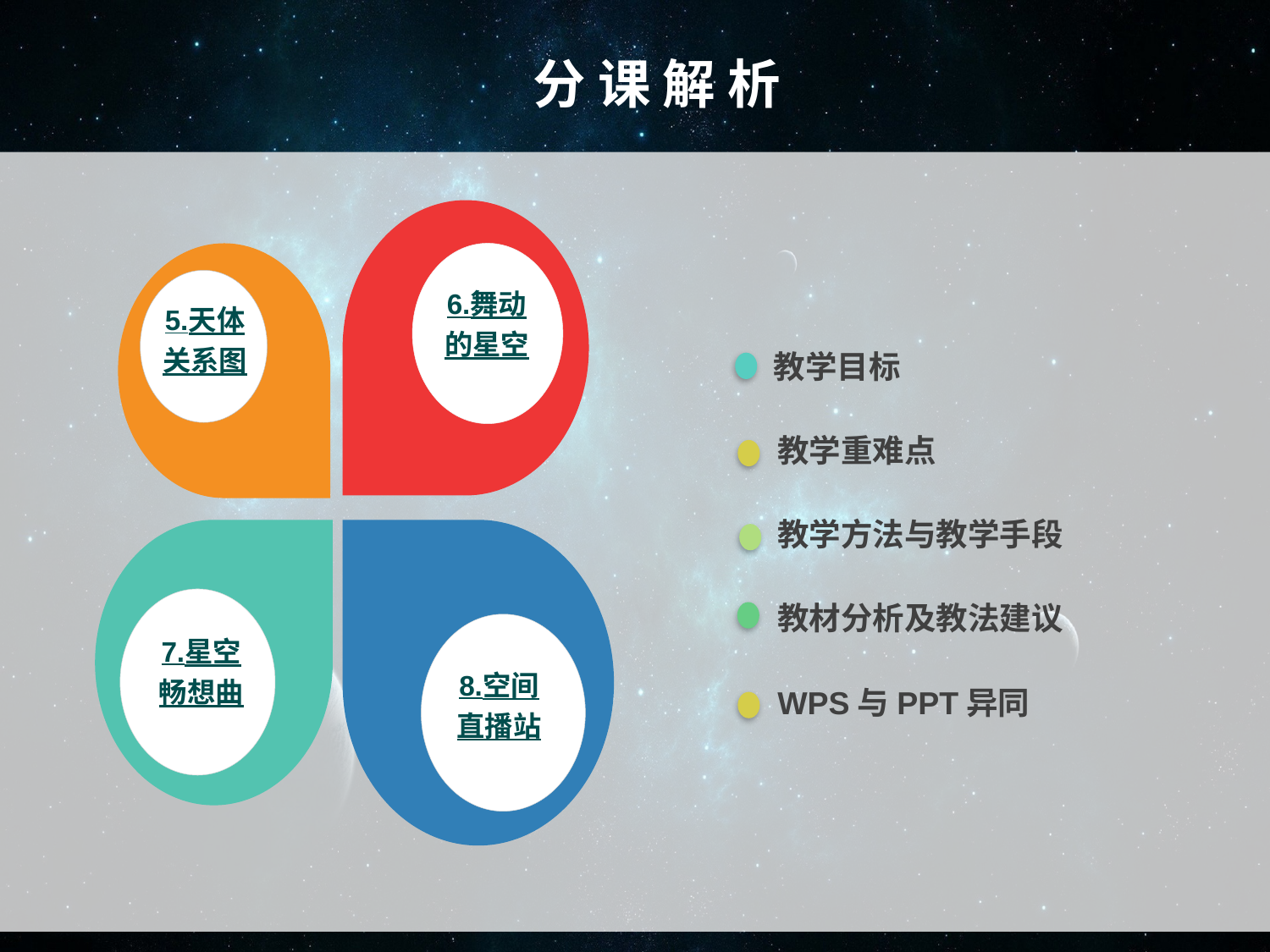

分 课 解 析

6.舞动
的星空

5.天体
关系图
教学目标

教学重难点

教学方法与教学手段

7.星空
畅想曲

8.空间
直播站
教材分析及教法建议

WPS与PPT异同